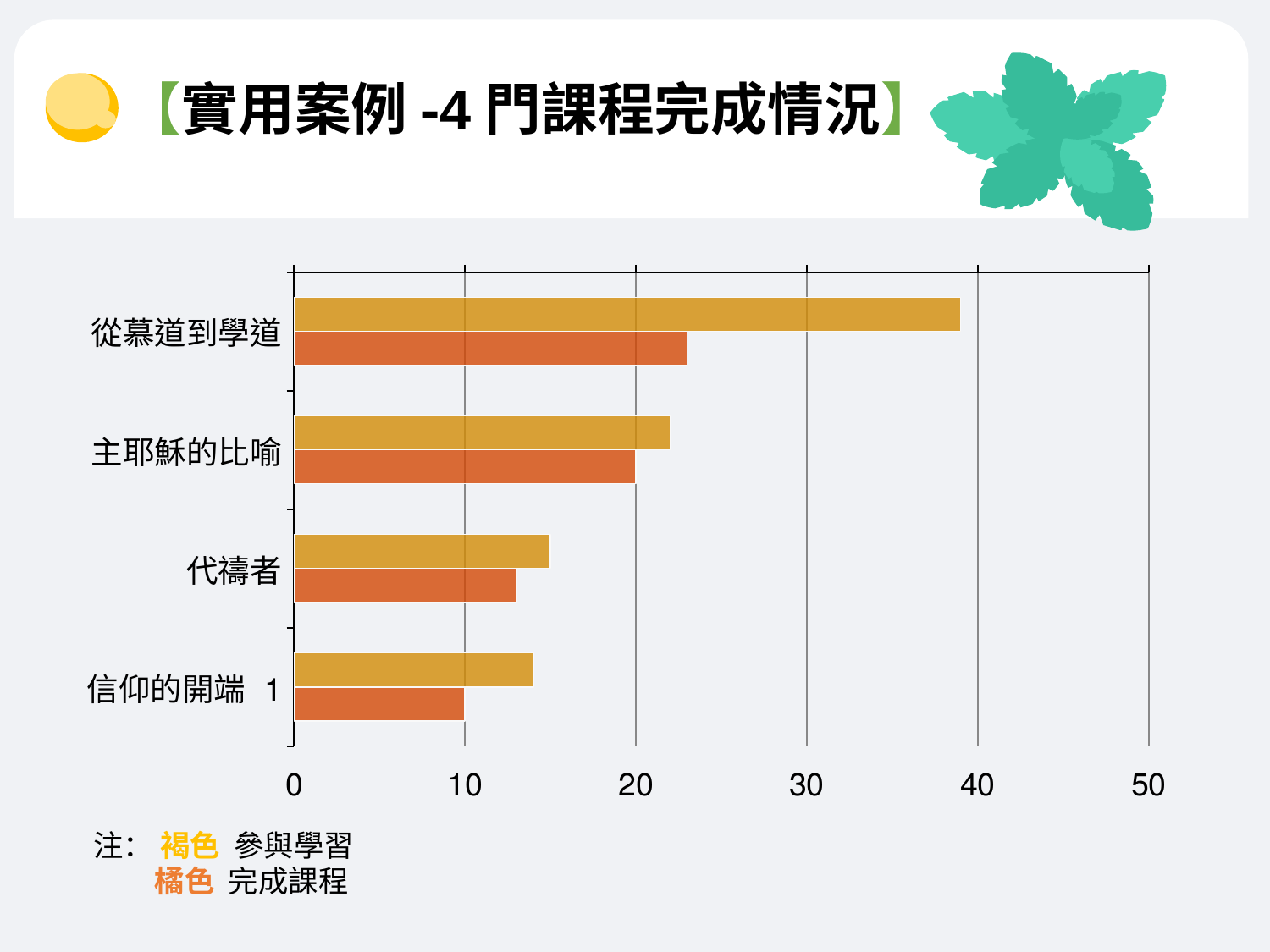

【實用案例-4門課程完成情況】

### Chart:

| Category | 實際參與 | 學完課程 |
|---|---|---|
| 從慕道到學道 | 39.0 | 23.0 |
| 主耶穌的比喻 | 22.0 | 20.0 |
| 代禱者 | 15.0 | 13.0 |
| 信仰的開端 1 | 14.0 | 10.0 |
注： 褐色  參與學習
        橘色  完成課程